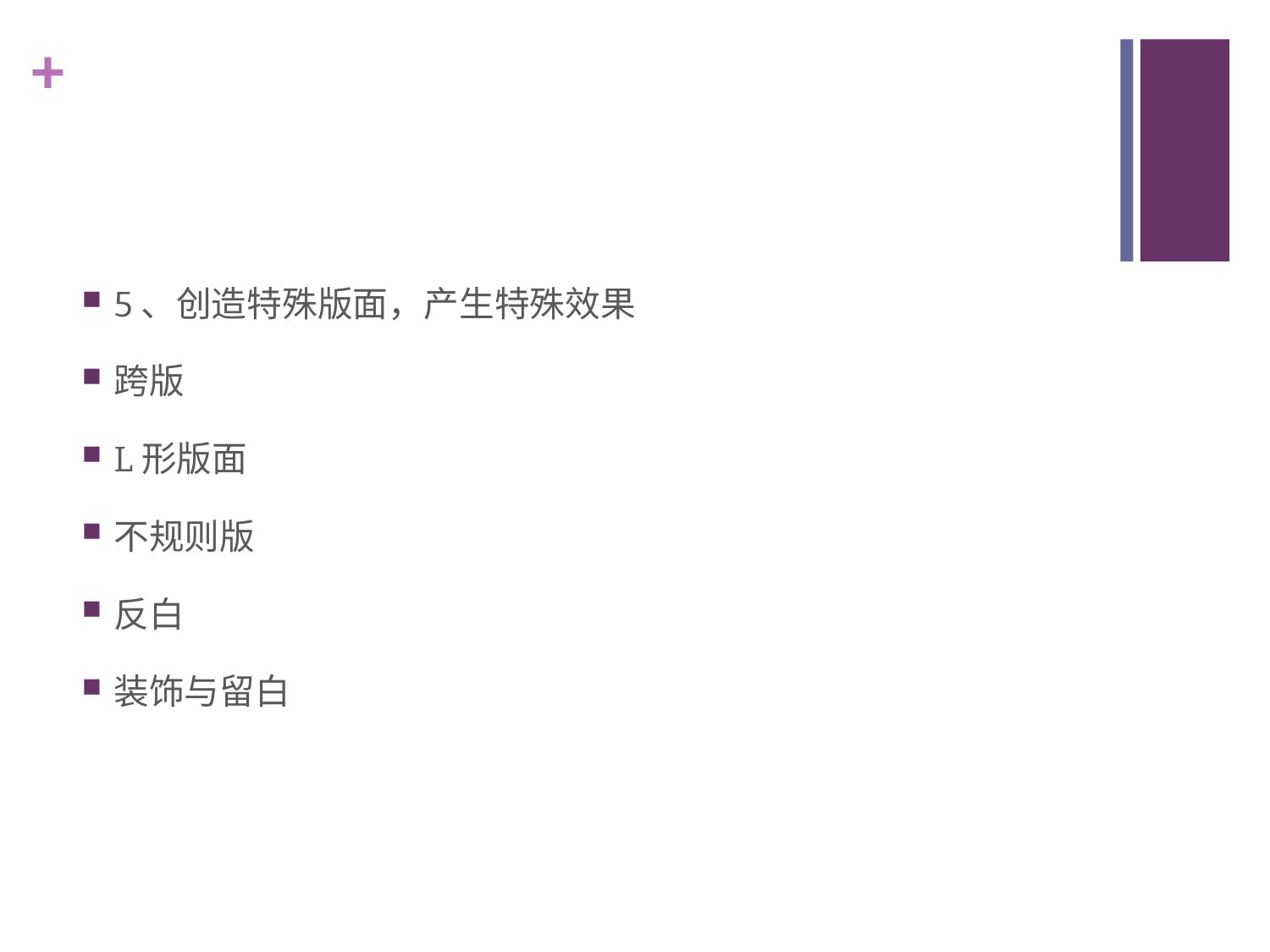

#
5、创造特殊版面，产生特殊效果
跨版
L形版面
不规则版
反白
装饰与留白